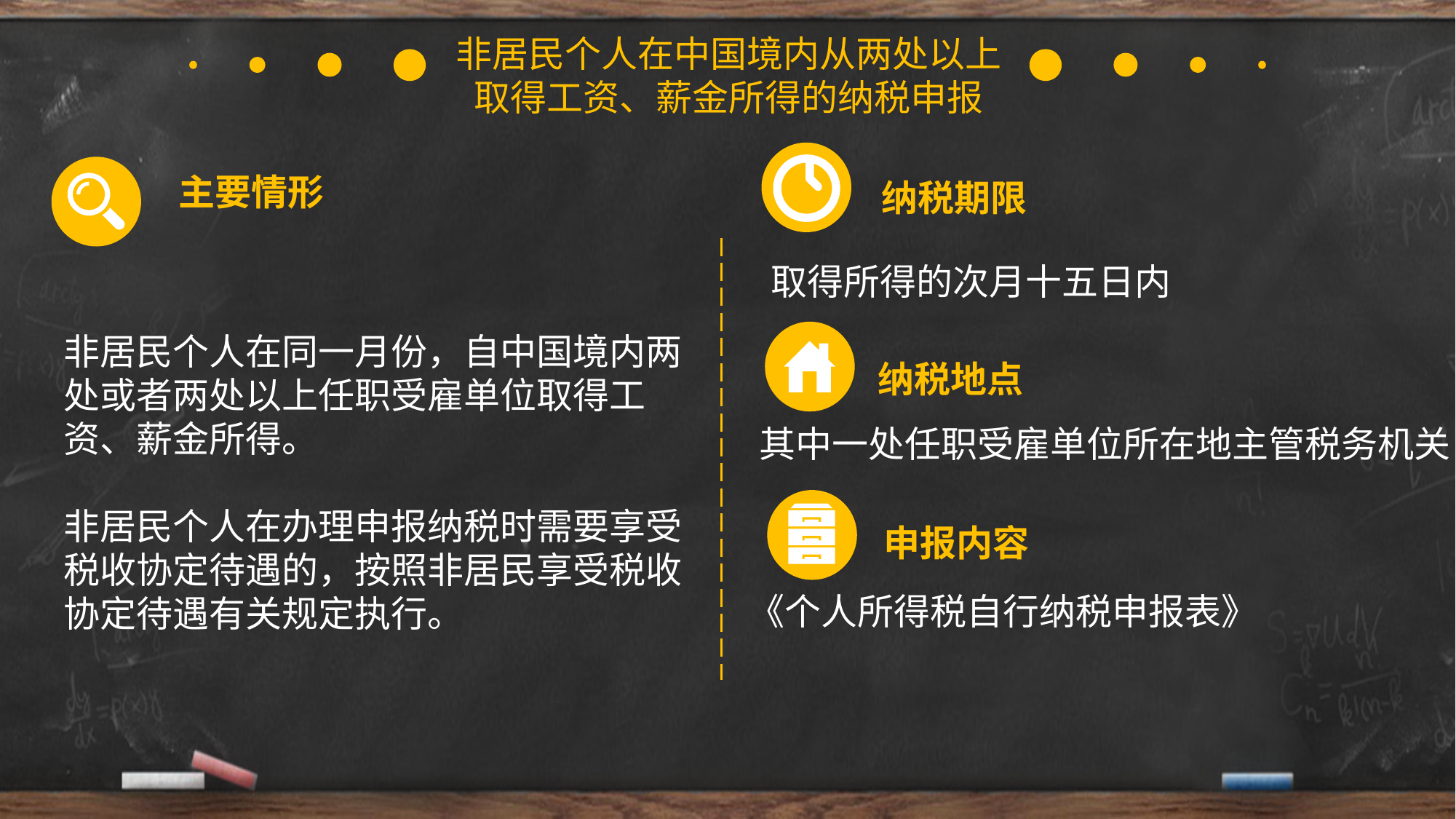

非居民个人在中国境内从两处以上
取得工资、薪金所得的纳税申报

主要情形
纳税期限

取得所得的次月十五日内
非居民个人在同一月份，自中国境内两处或者两处以上任职受雇单位取得工资、薪金所得。

非居民个人在办理申报纳税时需要享受税收协定待遇的，按照非居民享受税收协定待遇有关规定执行。

纳税地点
其中一处任职受雇单位所在地主管税务机关

申报内容

《个人所得税自行纳税申报表》